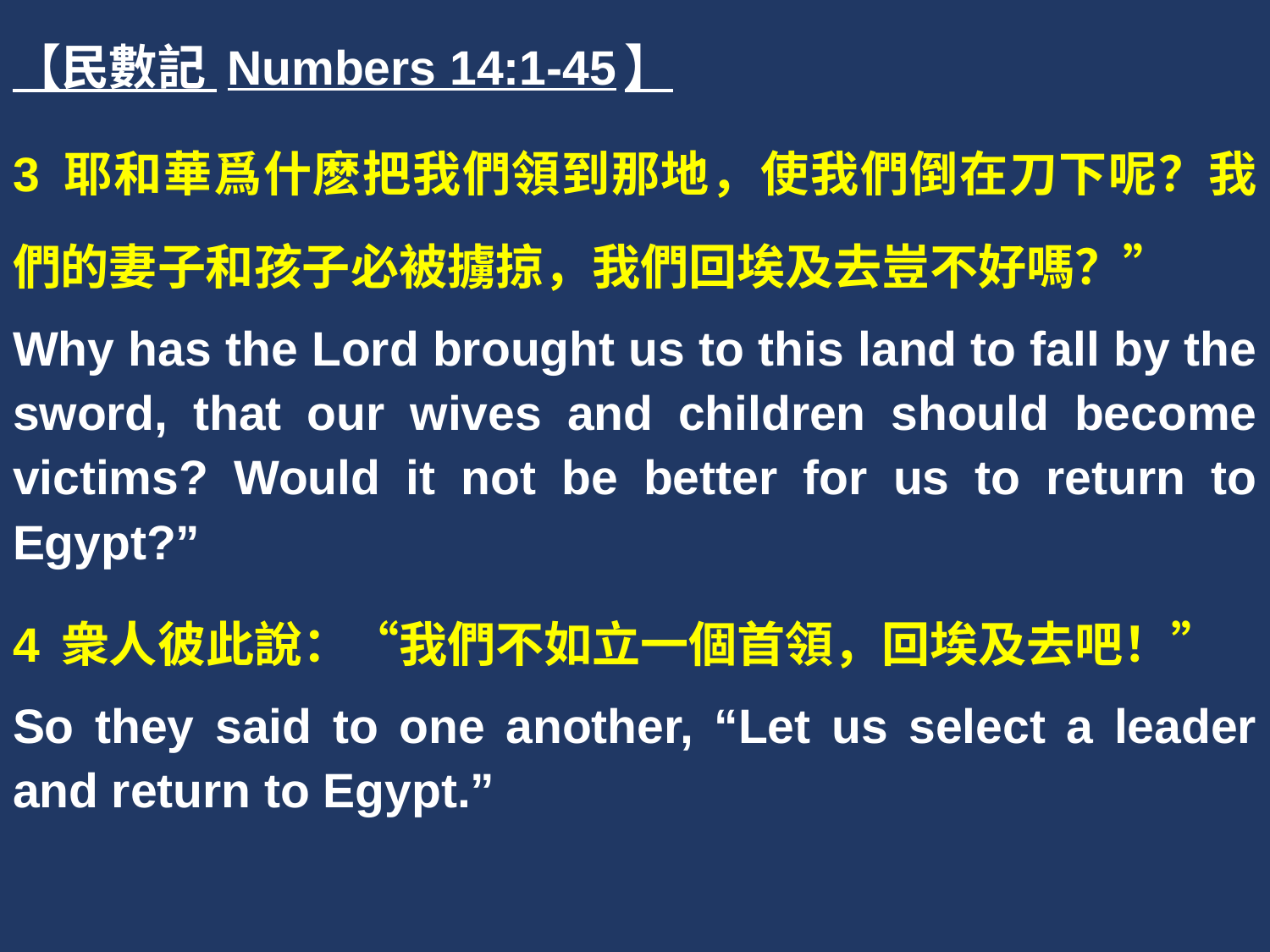

【民數記 Numbers 14:1-45】
3 耶和華爲什麽把我們領到那地，使我們倒在刀下呢？我們的妻子和孩子必被擄掠，我們回埃及去豈不好嗎？”
Why has the Lord brought us to this land to fall by the sword, that our wives and children should become victims? Would it not be better for us to return to Egypt?”
4 衆人彼此說：“我們不如立一個首領，回埃及去吧！”
So they said to one another, “Let us select a leader and return to Egypt.”